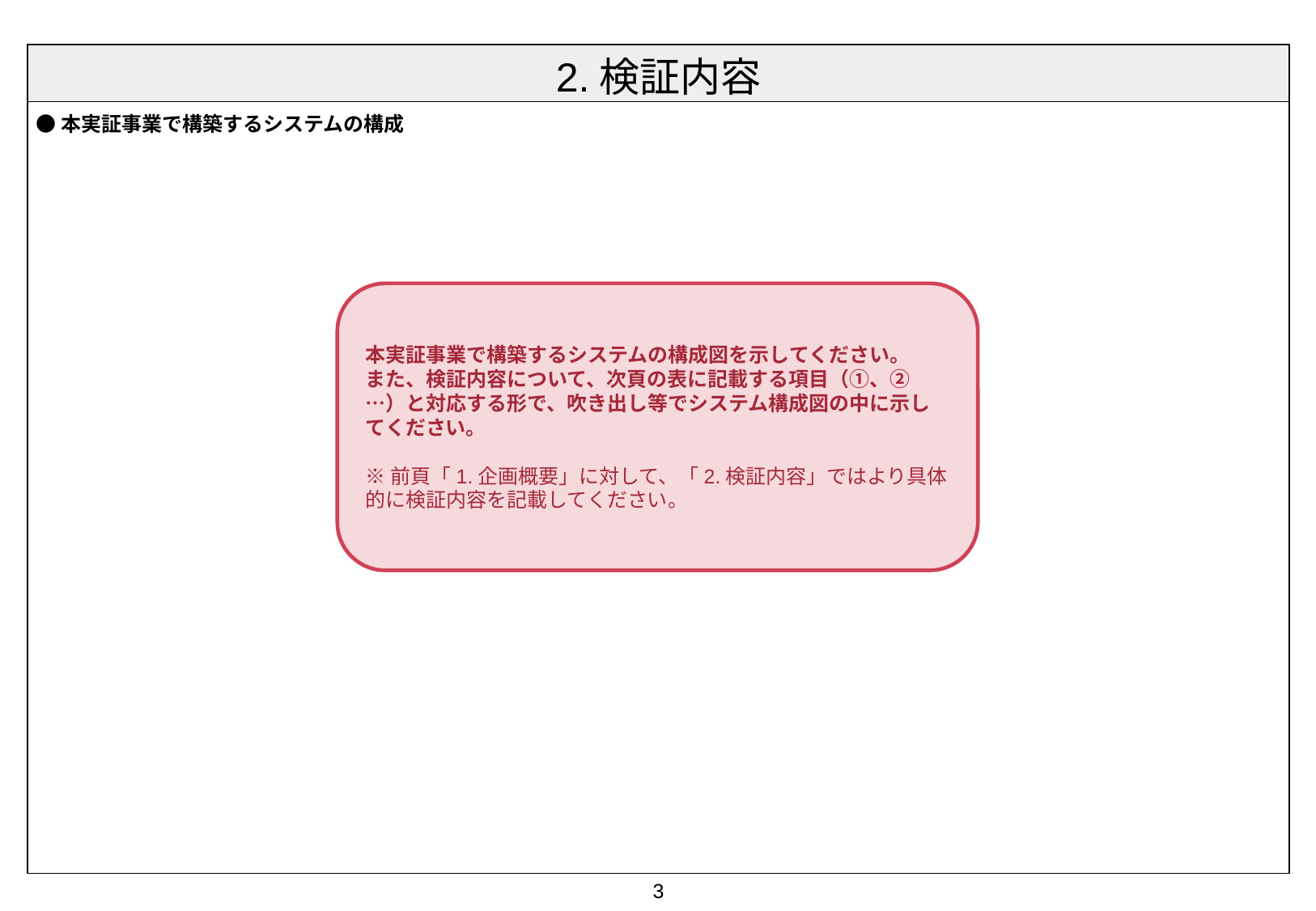

本実証事業で構築するシステムの構成図を示してください。
また、検証内容について、次頁の表に記載する項目（①、②…）と対応する形で、吹き出し等でシステム構成図の中に示してください。

※前頁「1.企画概要」に対して、「2.検証内容」ではより具体的に検証内容を記載してください。